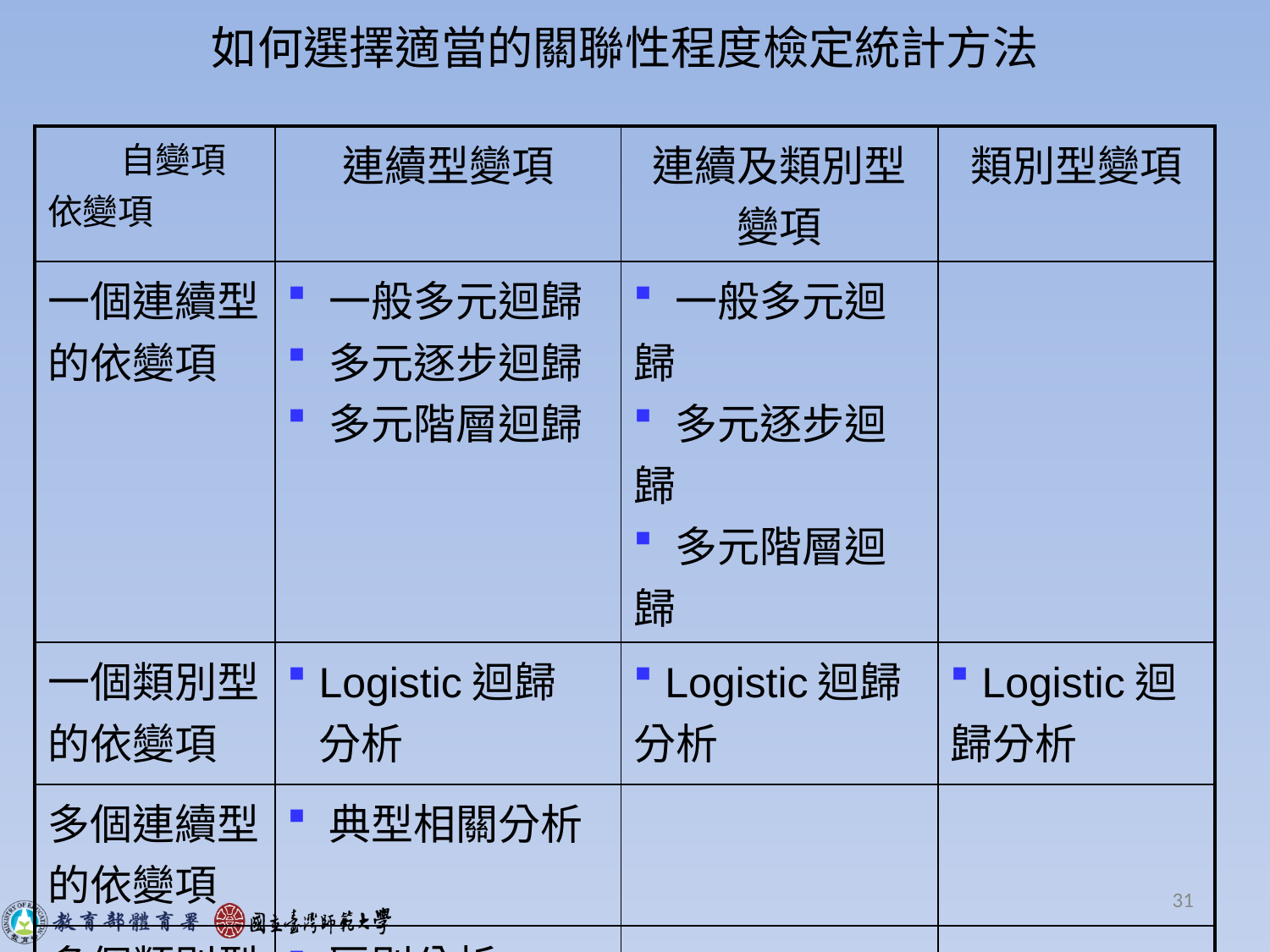

# 如何選擇適當的關聯性程度檢定統計方法
| 自變項 依變項 | 連續型變項 | 連續及類別型變項 | 類別型變項 |
| --- | --- | --- | --- |
| 一個連續型的依變項 | 一般多元迴歸 多元逐步迴歸 多元階層迴歸 | 一般多元迴歸 多元逐步迴歸 多元階層迴歸 |  |
| 一個類別型的依變項 | Logistic迴歸 分析 | Logistic迴歸分析 | Logistic迴歸分析 |
| 多個連續型的依變項 | 典型相關分析 |  |  |
| 多個類別型的依變項 | 區別分析 |  |  |
31